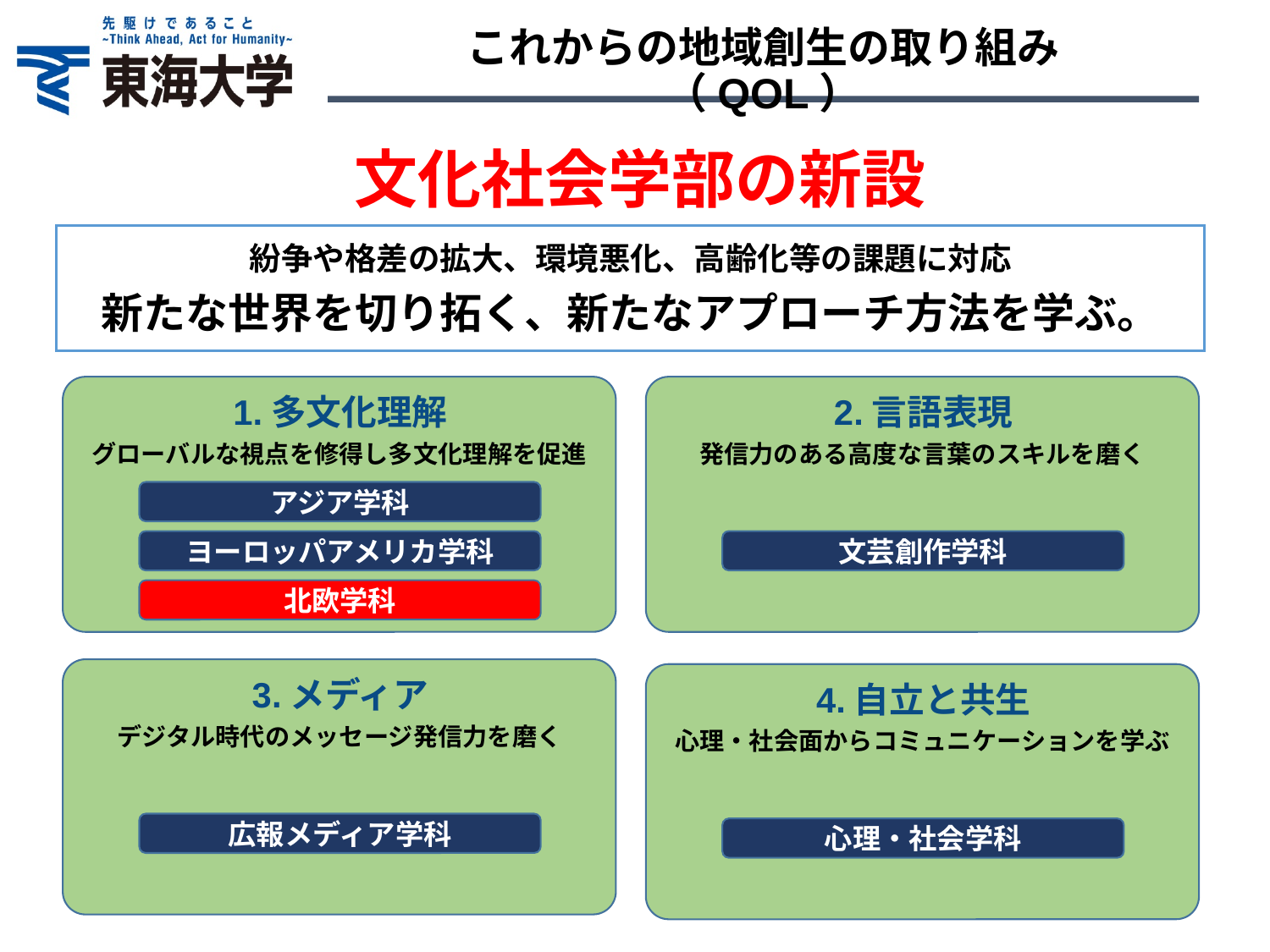

これからの地域創生の取り組み（QOL）

文化社会学部の新設
紛争や格差の拡大、環境悪化、高齢化等の課題に対応

新たな世界を切り拓く、新たなアプローチ方法を学ぶ。

# 1.多文化理解
2.言語表現
グローバルな視点を修得し多文化理解を促進
発信力のある高度な言葉のスキルを磨く
アジア学科
ヨーロッパアメリカ学科
文芸創作学科
北欧学科

3.メディア

4.自立と共生
デジタル時代のメッセージ発信力を磨く
心理・社会面からコミュニケーションを学ぶ
広報メディア学科
心理・社会学科